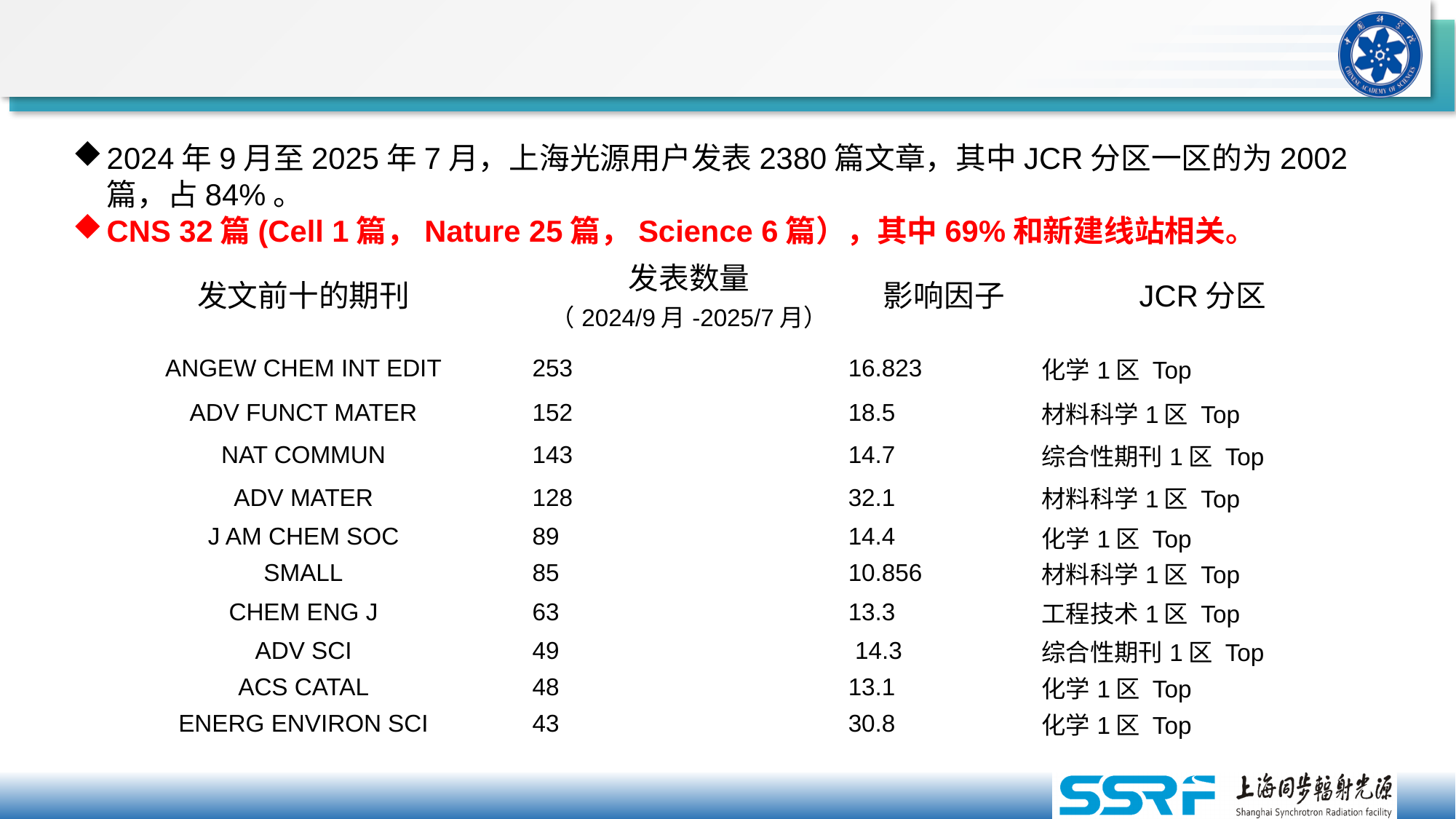

2024年9月至2025年7月，上海光源用户发表2380篇文章，其中JCR分区一区的为2002篇，占84%。
CNS 32篇(Cell 1篇，Nature 25篇，Science 6篇），其中69%和新建线站相关。
| 发文前十的期刊 | 发表数量 （2024/9月-2025/7月） | 影响因子 | JCR分区 |
| --- | --- | --- | --- |
| ANGEW CHEM INT EDIT | 253 | 16.823 | 化学1区 Top |
| ADV FUNCT MATER | 152 | 18.5 | 材料科学1区 Top |
| NAT COMMUN | 143 | 14.7 | 综合性期刊1区 Top |
| ADV MATER | 128 | 32.1 | 材料科学1区 Top |
| J AM CHEM SOC | 89 | 14.4 | 化学1区 Top |
| SMALL | 85 | 10.856 | 材料科学1区 Top |
| CHEM ENG J | 63 | 13.3 | 工程技术1区 Top |
| ADV SCI | 49 | ‌14.3‌ | 综合性期刊1区 Top |
| ACS CATAL | 48 | 13.1 | 化学1区 Top |
| ENERG ENVIRON SCI | 43 | 30.8 | 化学1区 Top |